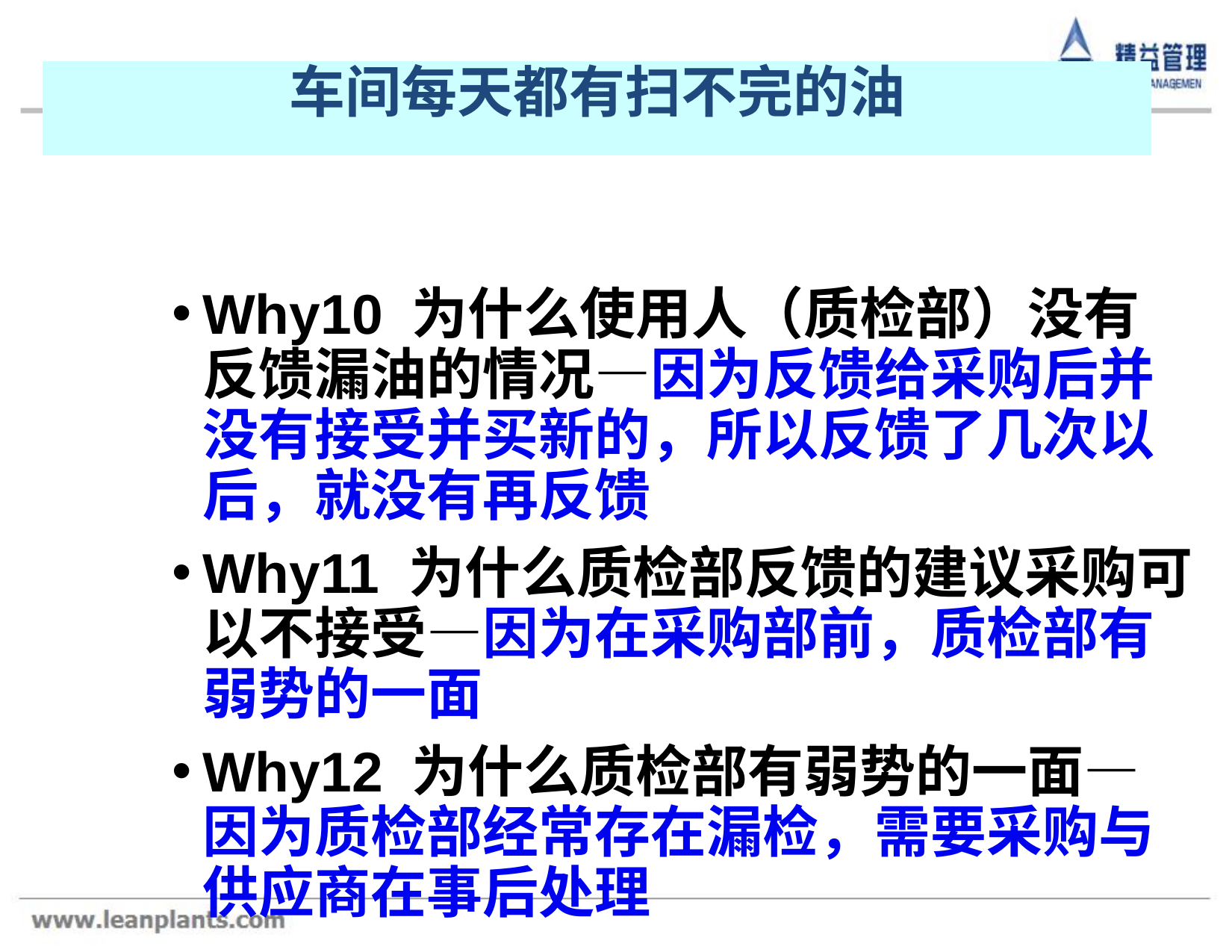

车间每天都有扫不完的油
Why10 为什么使用人（质检部）没有反馈漏油的情况—因为反馈给采购后并没有接受并买新的，所以反馈了几次以后，就没有再反馈
Why11 为什么质检部反馈的建议采购可以不接受—因为在采购部前，质检部有弱势的一面
Why12 为什么质检部有弱势的一面—因为质检部经常存在漏检，需要采购与供应商在事后处理